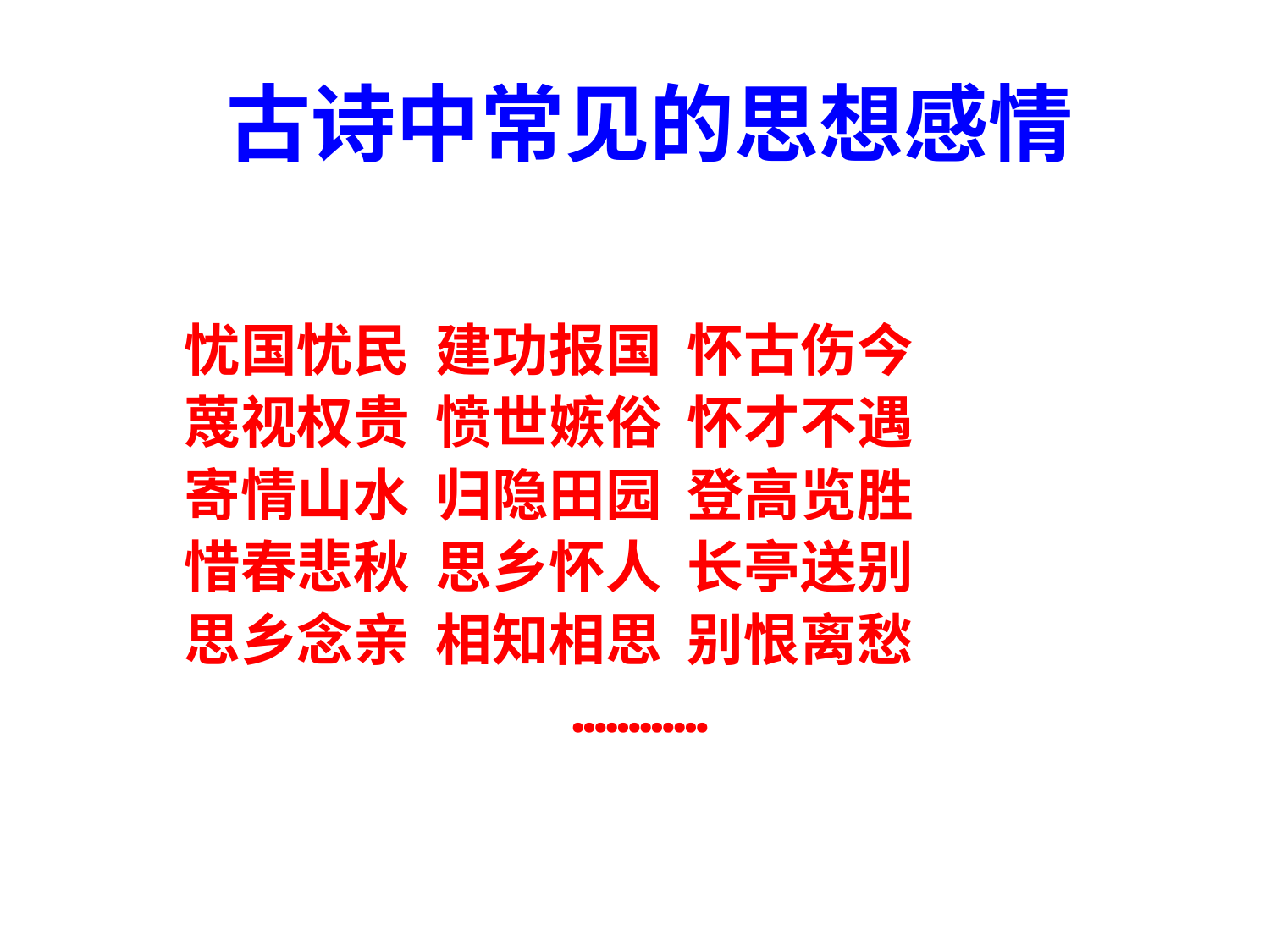

# 古诗中常见的思想感情
　忧国忧民  建功报国  怀古伤今
　蔑视权贵  愤世嫉俗  怀才不遇
　寄情山水  归隐田园  登高览胜
　惜春悲秋  思乡怀人  长亭送别
　思乡念亲  相知相思  别恨离愁
…………